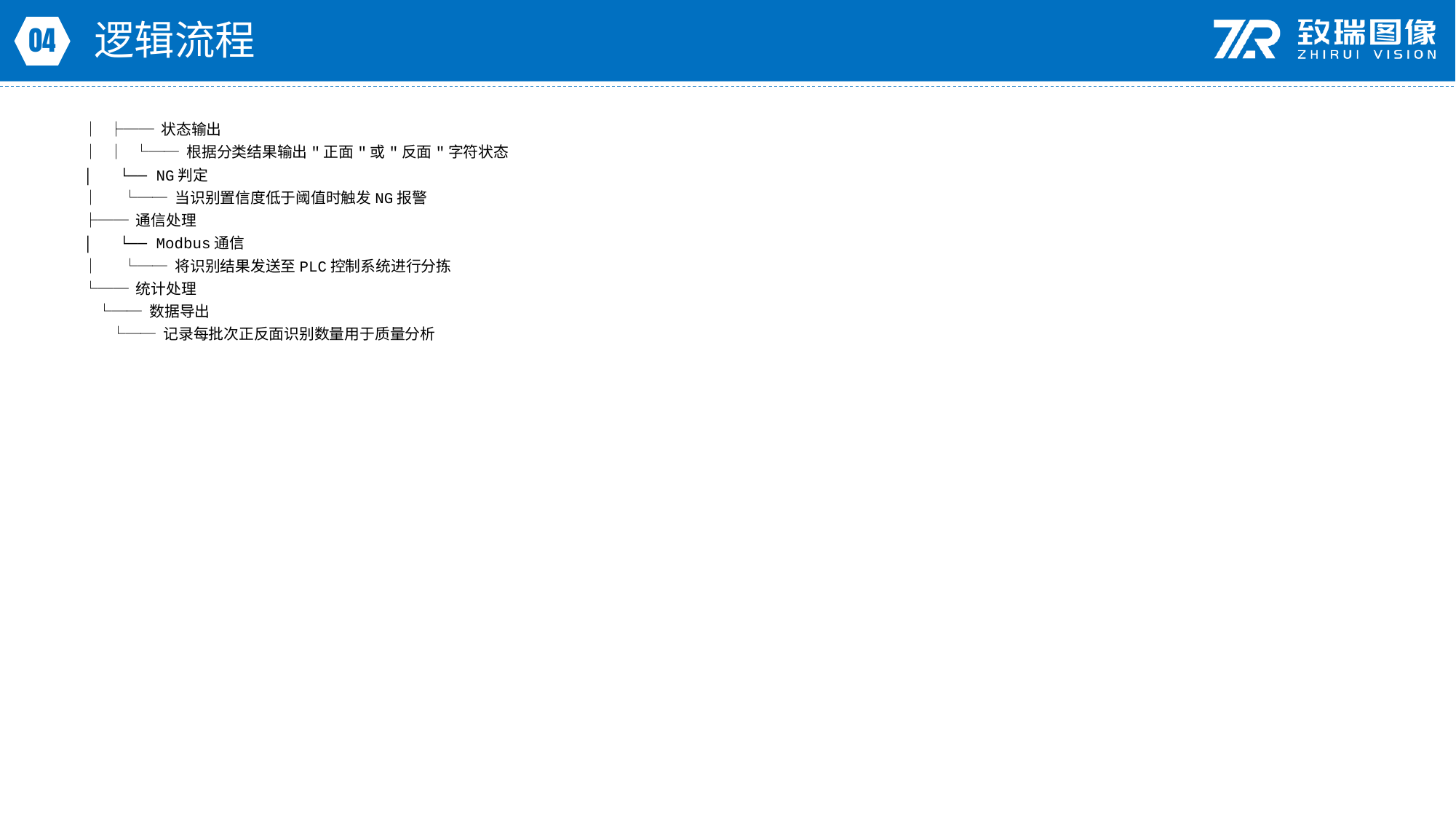

逻辑流程
04

│   ├── 状态输出
│   │   └── 根据分类结果输出"正面"或"反面"字符状态
│   └── NG判定
│       └── 当识别置信度低于阈值时触发NG报警
├── 通信处理
│   └── Modbus通信
│       └── 将识别结果发送至PLC控制系统进行分拣
└── 统计处理
    └── 数据导出
        └── 记录每批次正反面识别数量用于质量分析